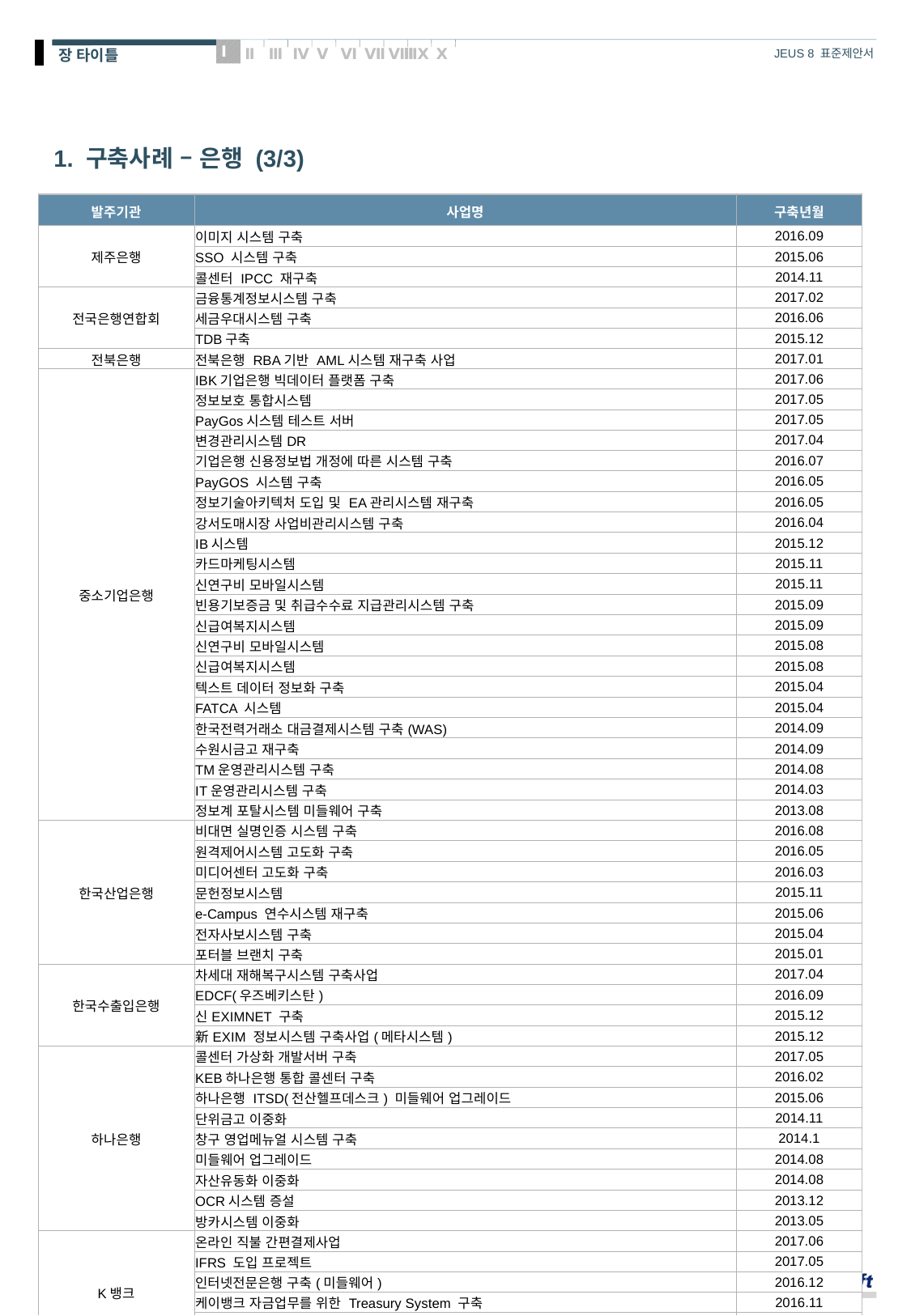

# 1. 구축사례 – 은행 (3/3)
| 발주기관 | 사업명 | 구축년월 |
| --- | --- | --- |
| 제주은행 | 이미지 시스템 구축 | 2016.09 |
|  | SSO 시스템 구축 | 2015.06 |
|  | 콜센터 IPCC 재구축 | 2014.11 |
| 전국은행연합회 | 금융통계정보시스템 구축 | 2017.02 |
|  | 세금우대시스템 구축 | 2016.06 |
|  | TDB구축 | 2015.12 |
| 전북은행 | 전북은행 RBA기반 AML시스템 재구축 사업 | 2017.01 |
| 중소기업은행 | IBK기업은행 빅데이터 플랫폼 구축 | 2017.06 |
|  | 정보보호 통합시스템 | 2017.05 |
|  | PayGos시스템 테스트 서버 | 2017.05 |
|  | 변경관리시스템DR | 2017.04 |
|  | 기업은행 신용정보법 개정에 따른 시스템 구축 | 2016.07 |
|  | PayGOS 시스템 구축 | 2016.05 |
|  | 정보기술아키텍처 도입 및 EA관리시스템 재구축 | 2016.05 |
|  | 강서도매시장 사업비관리시스템 구축 | 2016.04 |
|  | IB시스템 | 2015.12 |
|  | 카드마케팅시스템 | 2015.11 |
|  | 신연구비 모바일시스템 | 2015.11 |
|  | 빈용기보증금 및 취급수수료 지급관리시스템 구축 | 2015.09 |
|  | 신급여복지시스템 | 2015.09 |
|  | 신연구비 모바일시스템 | 2015.08 |
|  | 신급여복지시스템 | 2015.08 |
|  | 텍스트 데이터 정보화 구축 | 2015.04 |
|  | FATCA 시스템 | 2015.04 |
|  | 한국전력거래소 대금결제시스템 구축(WAS) | 2014.09 |
|  | 수원시금고 재구축 | 2014.09 |
|  | TM운영관리시스템 구축 | 2014.08 |
|  | IT운영관리시스템 구축 | 2014.03 |
|  | 정보계 포탈시스템 미들웨어 구축 | 2013.08 |
| 한국산업은행 | 비대면 실명인증 시스템 구축 | 2016.08 |
|  | 원격제어시스템 고도화 구축 | 2016.05 |
|  | 미디어센터 고도화 구축 | 2016.03 |
|  | 문헌정보시스템 | 2015.11 |
|  | e-Campus 연수시스템 재구축 | 2015.06 |
|  | 전자사보시스템 구축 | 2015.04 |
|  | 포터블 브랜치 구축 | 2015.01 |
| 한국수출입은행 | 차세대 재해복구시스템 구축사업 | 2017.04 |
|  | EDCF(우즈베키스탄) | 2016.09 |
|  | 신EXIMNET 구축 | 2015.12 |
|  | 新EXIM 정보시스템 구축사업(메타시스템) | 2015.12 |
| 하나은행 | 콜센터 가상화 개발서버 구축 | 2017.05 |
|  | KEB하나은행 통합 콜센터 구축 | 2016.02 |
|  | 하나은행 ITSD(전산헬프데스크) 미들웨어 업그레이드 | 2015.06 |
|  | 단위금고 이중화 | 2014.11 |
|  | 창구 영업메뉴얼 시스템 구축 | 2014.1 |
|  | 미들웨어 업그레이드 | 2014.08 |
|  | 자산유동화 이중화 | 2014.08 |
|  | OCR시스템 증설 | 2013.12 |
|  | 방카시스템 이중화 | 2013.05 |
| K뱅크 | 온라인 직불 간편결제사업 | 2017.06 |
|  | IFRS 도입 프로젝트 | 2017.05 |
|  | 인터넷전문은행 구축(미들웨어) | 2016.12 |
|  | 케이뱅크 자금업무를 위한 Treasury System 구축 | 2016.11 |
|  | 통합 개발시스템 구축 | 2016.09 |
|  | 인터넷전문은행 구축(미들웨어) | 2016.09 |
| KEB NY Finacial Corp, | 미주전산센터 Middleware SW (뱅킹 DR구축)납품 | 2015.08 |